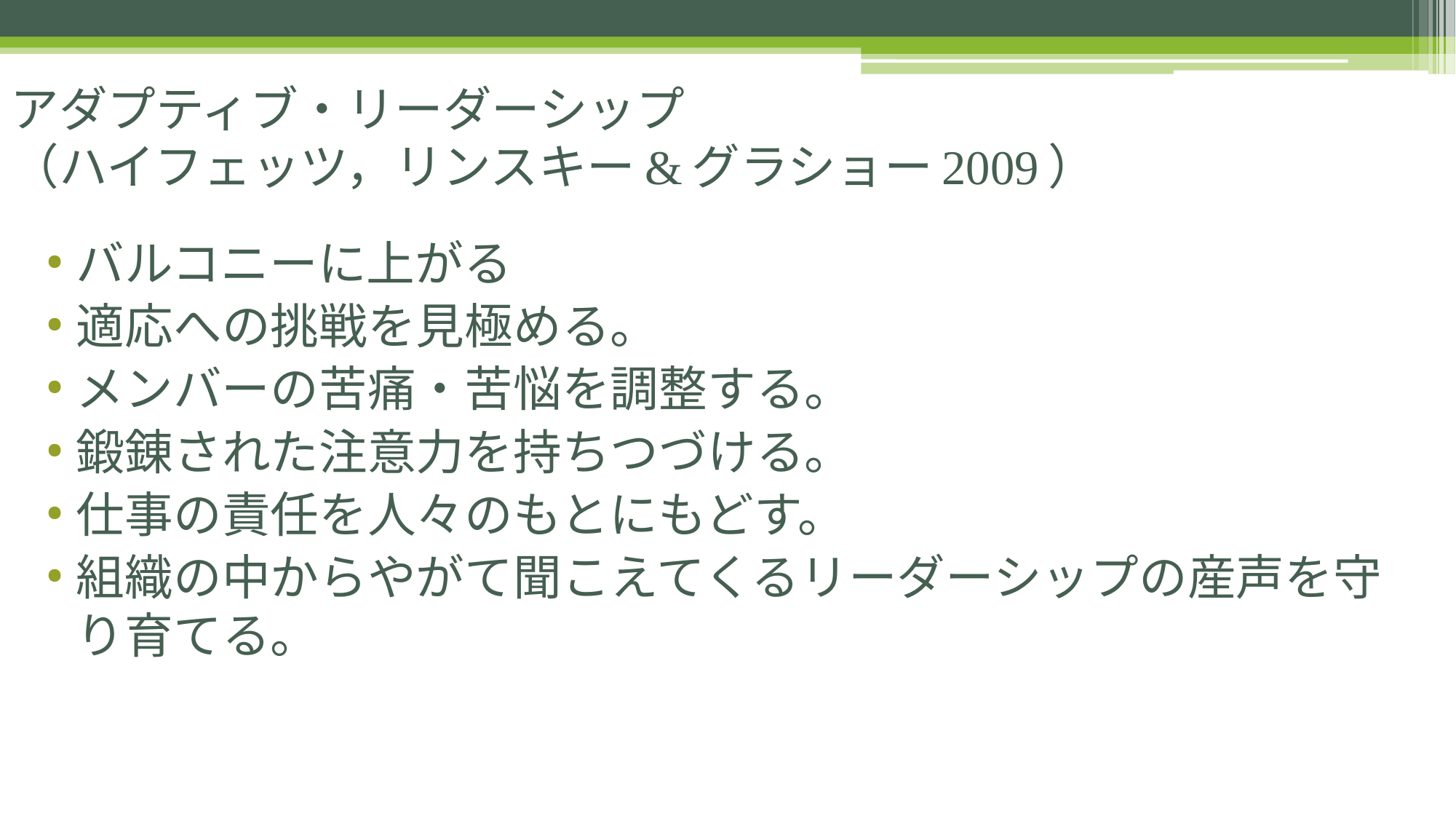

# アダプティブ・リーダーシップ （ハイフェッツ，リンスキー&グラショー2009）
バルコニーに上がる
適応への挑戦を見極める。
メンバーの苦痛・苦悩を調整する。
鍛錬された注意力を持ちつづける。
仕事の責任を人々のもとにもどす。
組織の中からやがて聞こえてくるリーダーシップの産声を守り育てる。